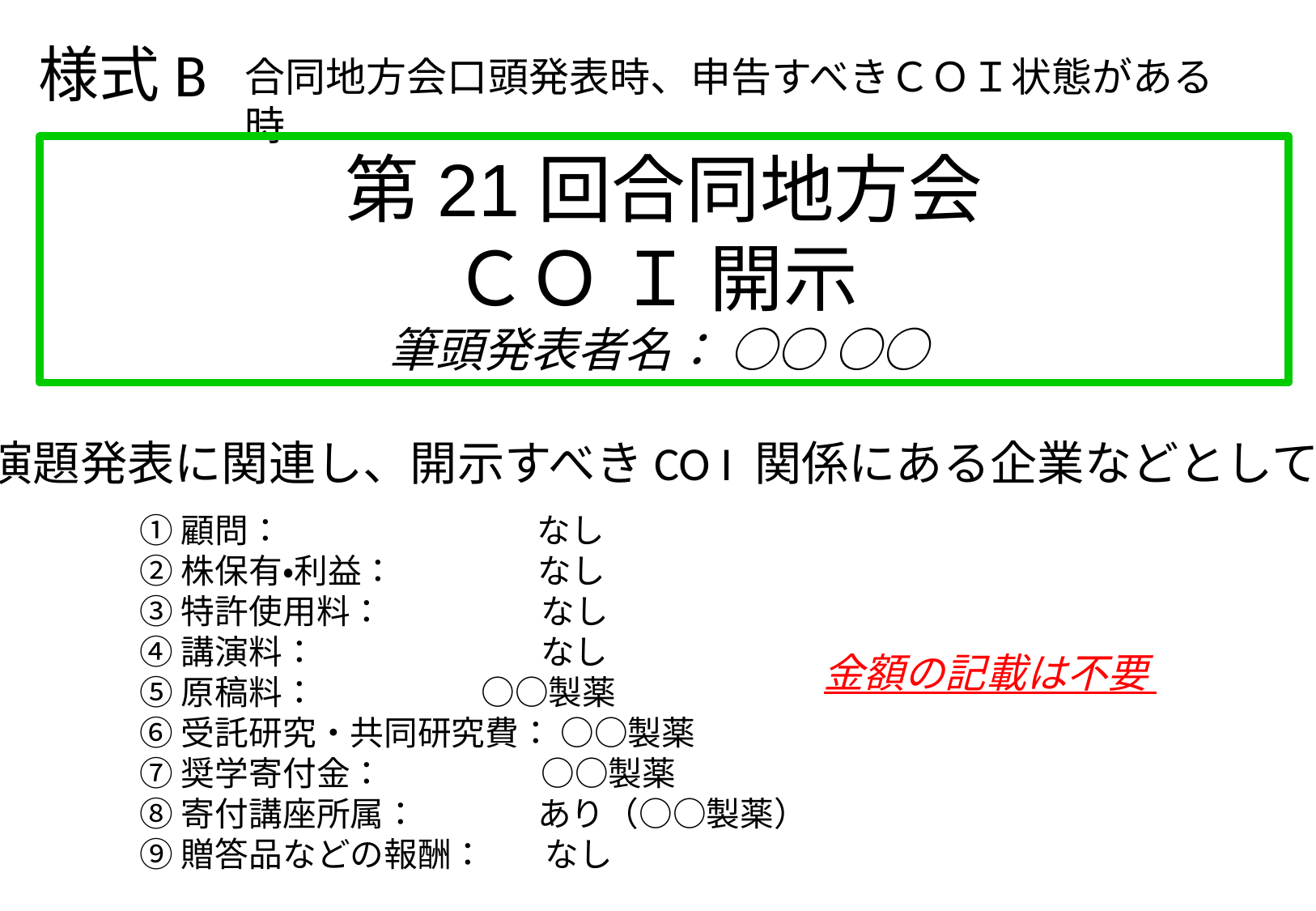

# 様式B
合同地方会口頭発表時、申告すべきＣＯＩ状態がある時
第21回合同地方会
ＣＯ Ｉ 開示
筆頭発表者名： ○○ ○○
演題発表に関連し、開示すべきCO I 関係にある企業などとして、
①顧問：                                  なし
②株保有・利益：                   なし
③特許使用料：                     なし
④講演料：                              なし
⑤原稿料：                      ○○製薬
⑥受託研究・共同研究費： ○○製薬
⑦奨学寄付金：                     ○○製薬
⑧寄付講座所属：                あり（○○製薬）
⑨贈答品などの報酬：        なし

金額の記載は不要